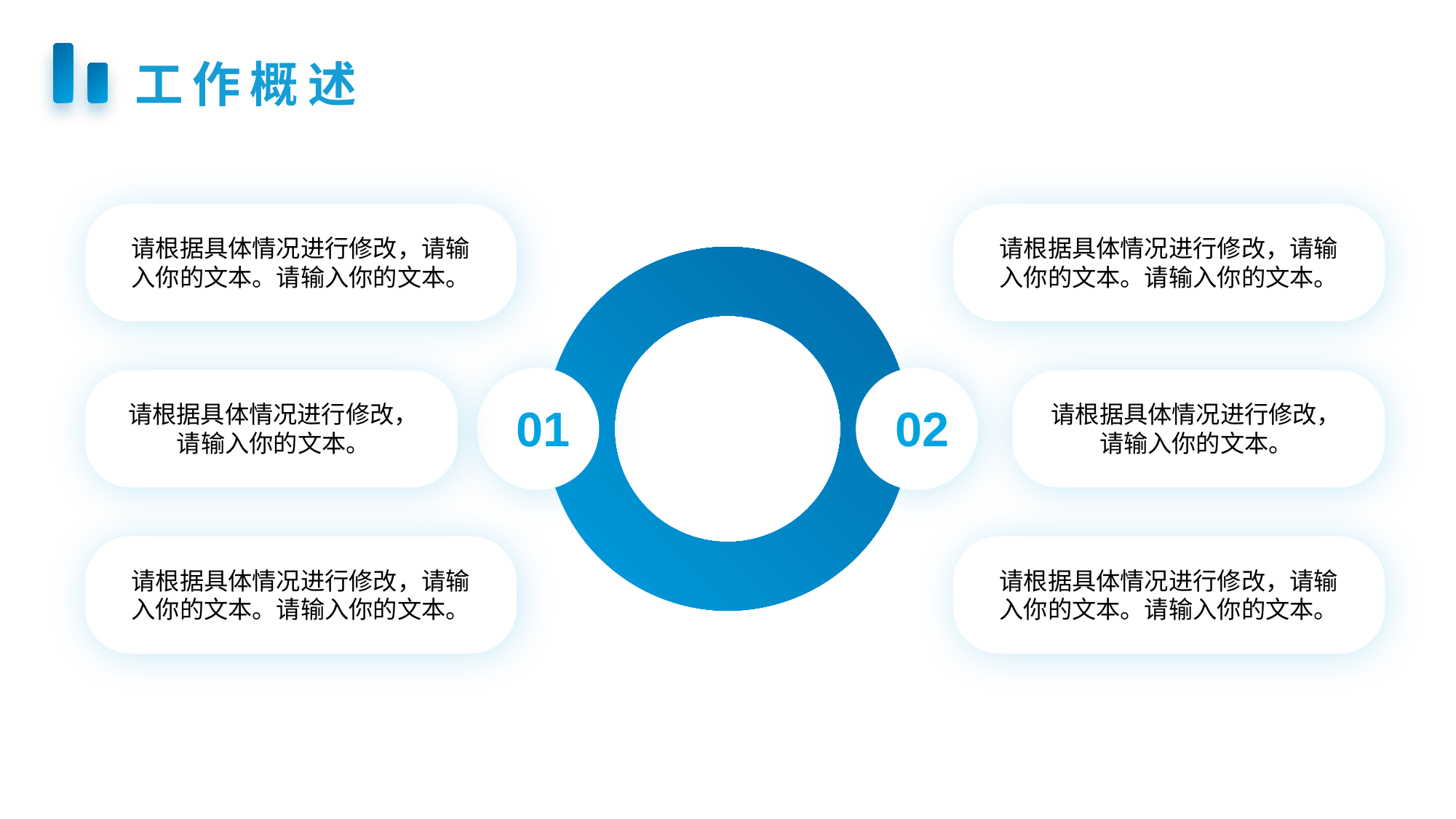

工作概述

请根据具体情况进行修改，请输入你的文本。请输入你的文本。
请根据具体情况进行修改，请输入你的文本。请输入你的文本。

02
01
请根据具体情况进行修改，请输入你的文本。
请根据具体情况进行修改，请输入你的文本。

请根据具体情况进行修改，请输入你的文本。请输入你的文本。
请根据具体情况进行修改，请输入你的文本。请输入你的文本。